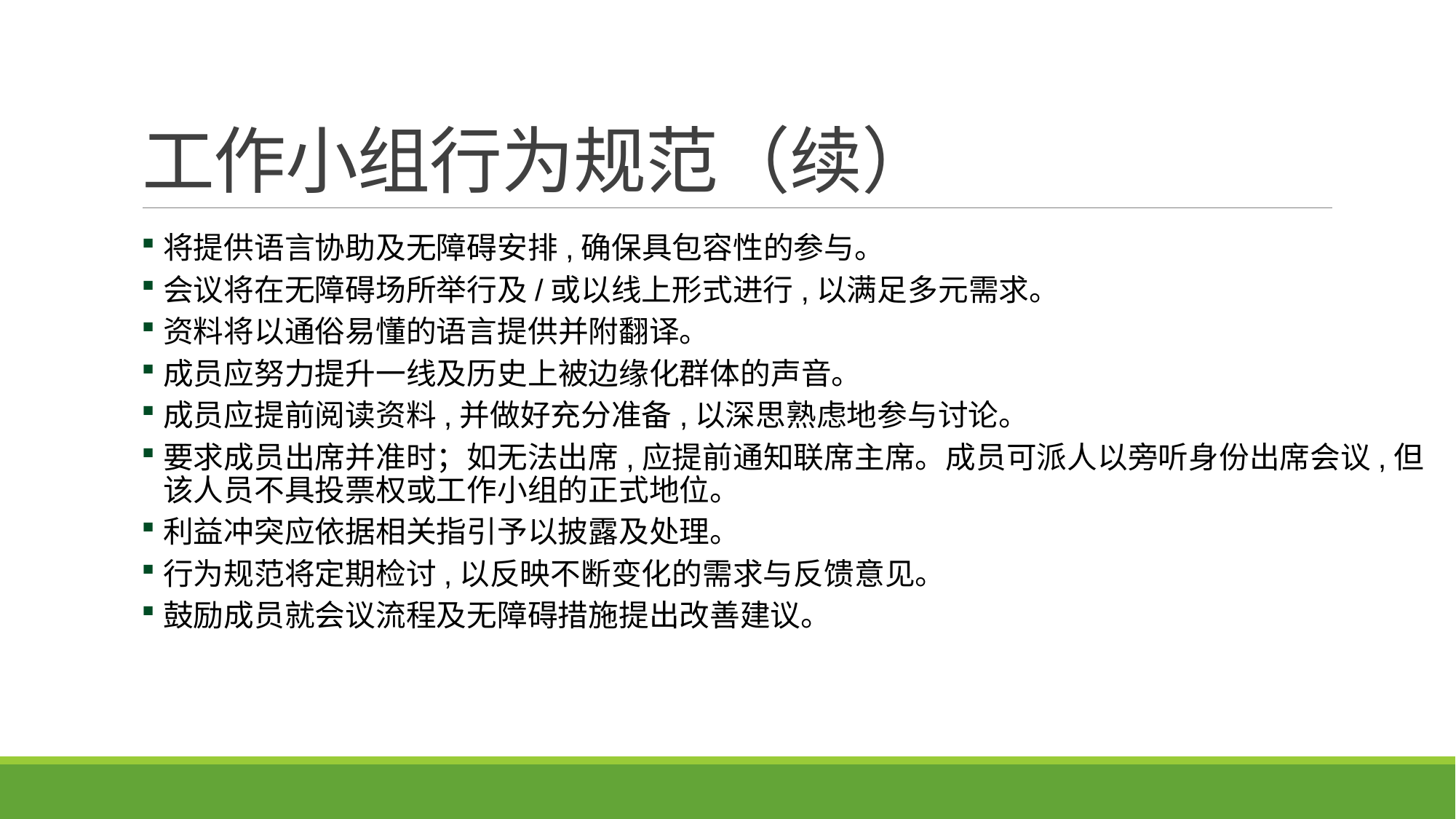

# 工作小组行为规范（续）
将提供语言协助及无障碍安排,确保具包容性的参与。
会议将在无障碍场所举行及/或以线上形式进行,以满足多元需求。
资料将以通俗易懂的语言提供并附翻译。
成员应努力提升一线及历史上被边缘化群体的声音。
成员应提前阅读资料,并做好充分准备,以深思熟虑地参与讨论。
要求成员出席并准时；如无法出席,应提前通知联席主席。成员可派人以旁听身份出席会议,但该人员不具投票权或工作小组的正式地位。
利益冲突应依据相关指引予以披露及处理。
行为规范将定期检讨,以反映不断变化的需求与反馈意见。
鼓励成员就会议流程及无障碍措施提出改善建议。